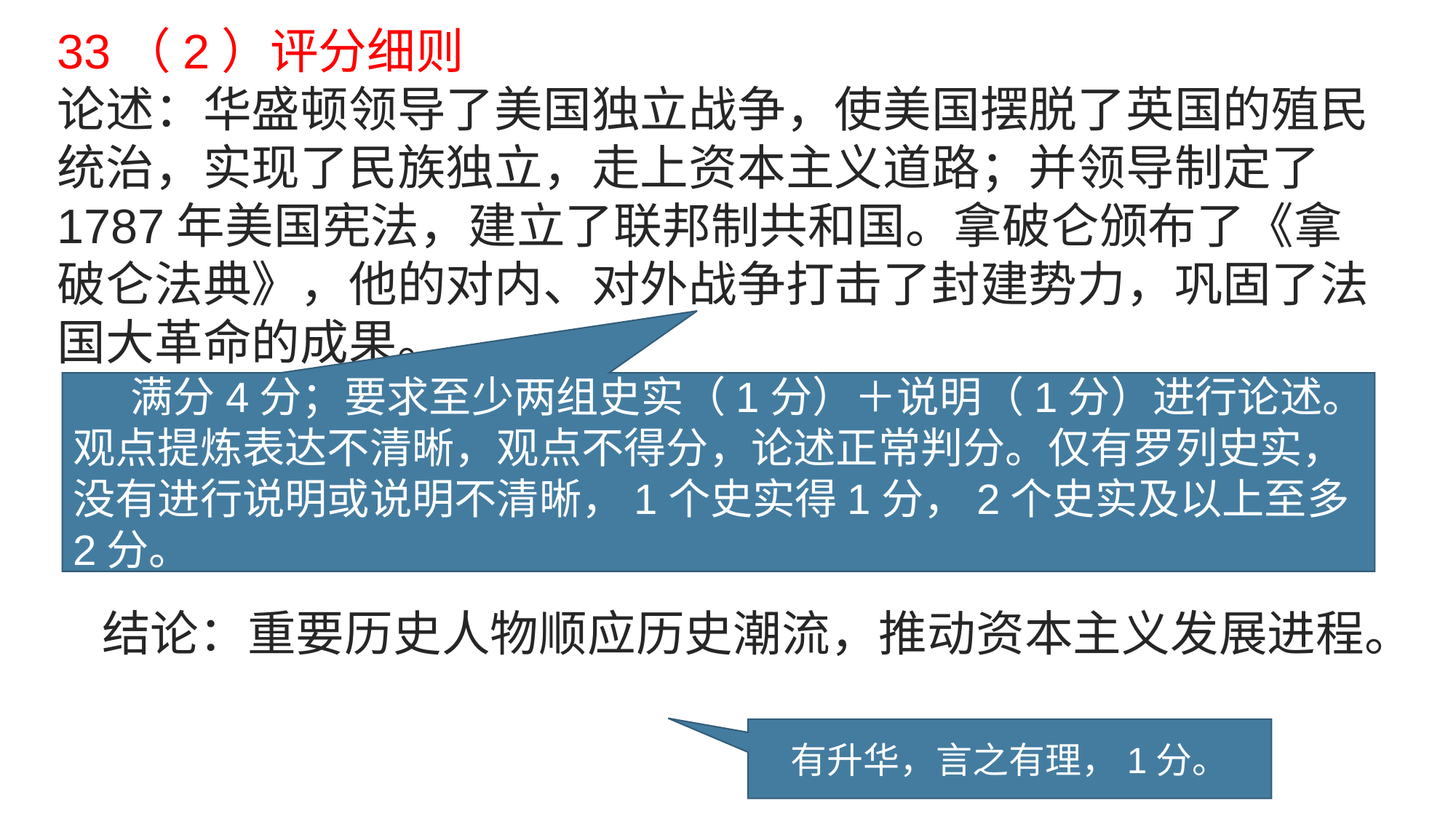

33（2）评分细则
论述：华盛顿领导了美国独立战争，使美国摆脱了英国的殖民统治，实现了民族独立，走上资本主义道路；并领导制定了1787年美国宪法，建立了联邦制共和国。拿破仑颁布了《拿破仑法典》，他的对内、对外战争打击了封建势力，巩固了法国大革命的成果。

   结论：重要历史人物顺应历史潮流，推动资本主义发展进程。
      满分4分；要求至少两组史实（1分）＋说明（1分）进行论述。观点提炼表达不清晰，观点不得分，论述正常判分。仅有罗列史实，没有进行说明或说明不清晰，1个史实得1分，2个史实及以上至多2分。
有升华，言之有理，1分。